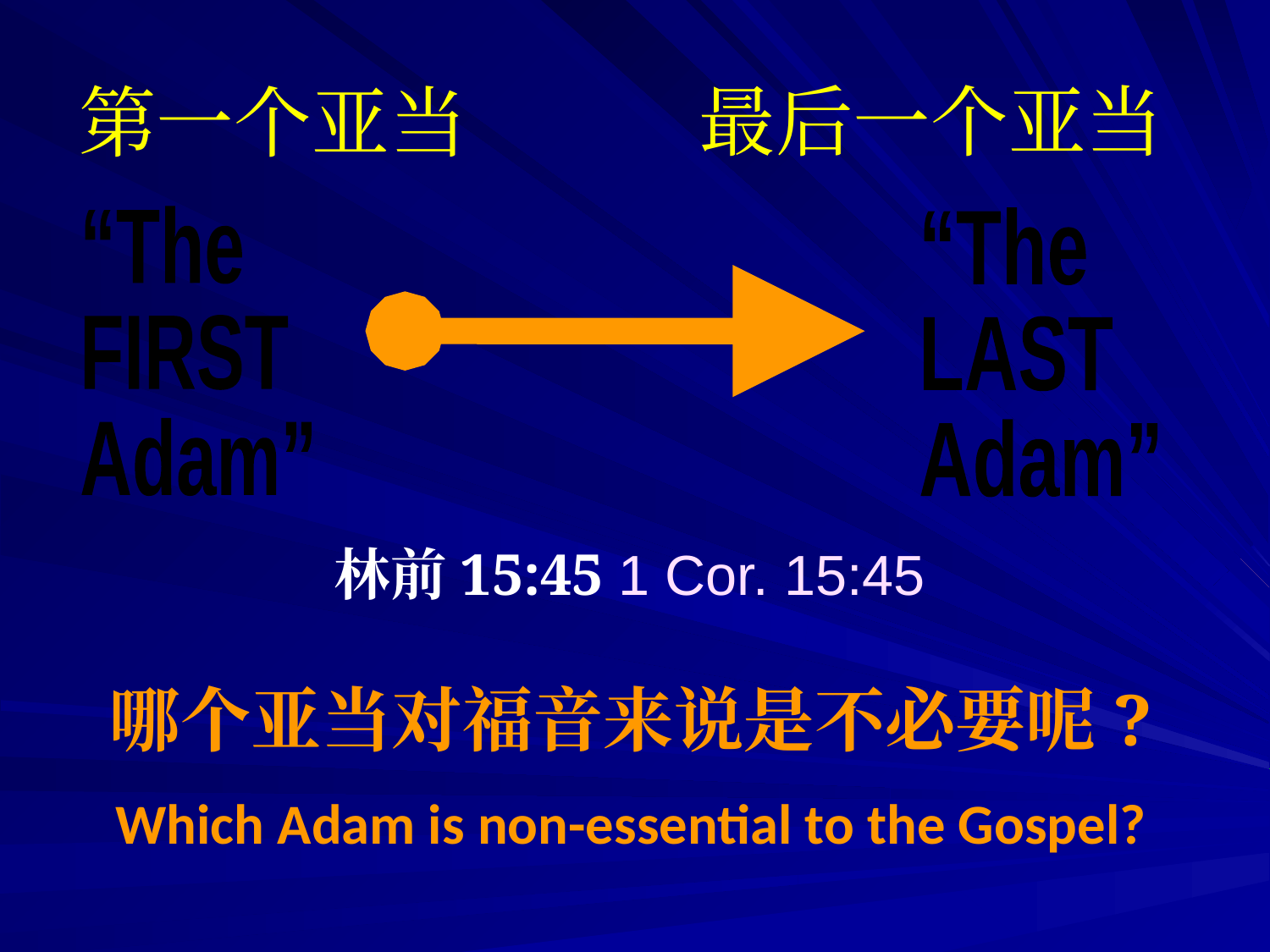

最后一个亚当
第一个亚当
“The
FIRST
Adam”
“The
LAST
Adam”

林前15:45 1 Cor. 15:45
哪个亚当对福音来说是不必要呢?
Which Adam is non-essential to the Gospel?